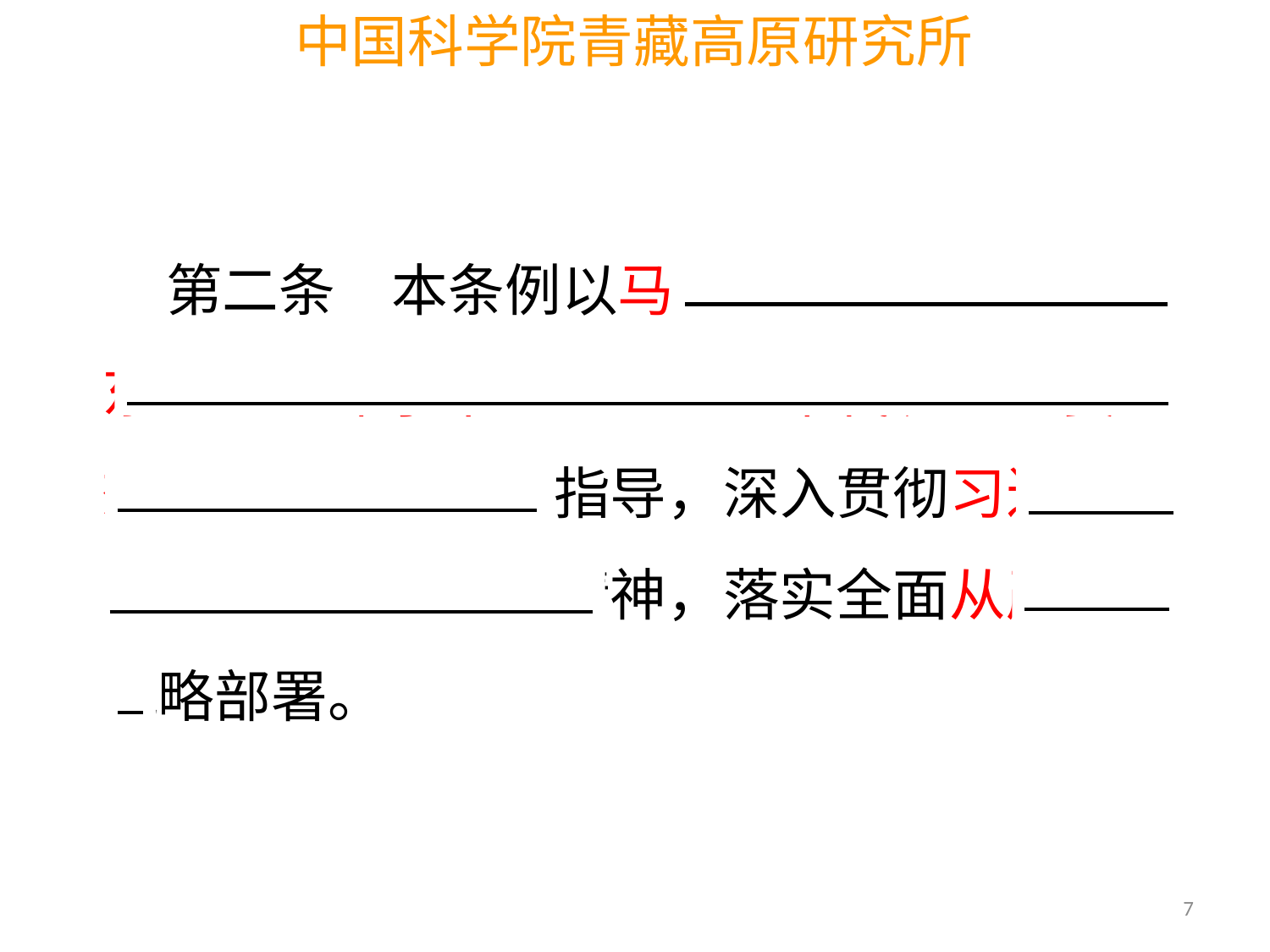

第二条　本条例以马克思列宁主义、毛泽东思想、邓小平理论、“三个代表”重要思想、科学发展观为指导，深入贯彻习近平总书记系列重要讲话精神，落实全面从严治党战略部署。

7